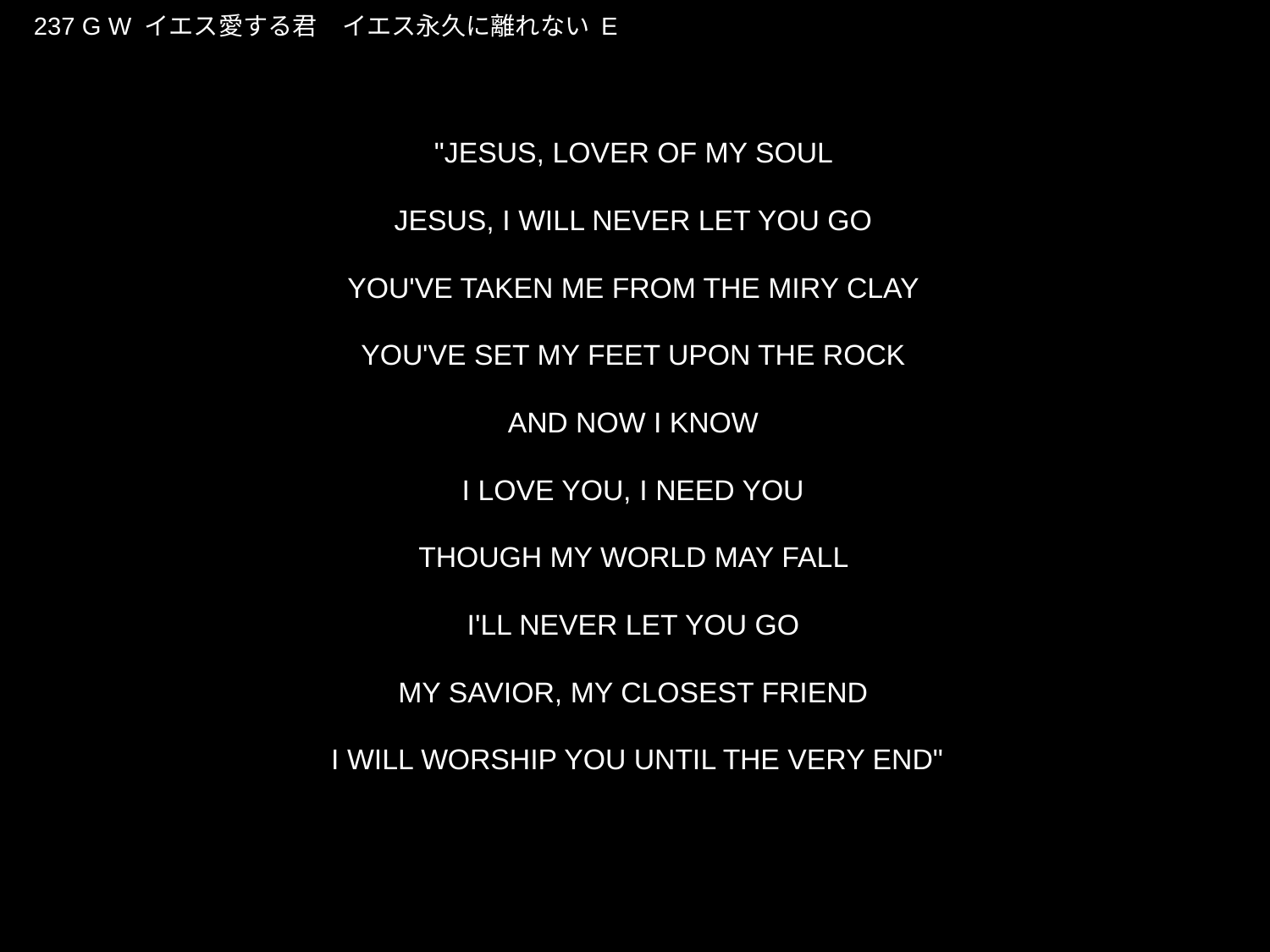

いえすあいするきみいえすとわにはなれない
★W
237 G W イエス愛する君　イエス永久に離れない E
★４
"JESUS, LOVER OF MY SOUL
JESUS, I WILL NEVER LET YOU GO
YOU'VE TAKEN ME FROM THE MIRY CLAY
YOU'VE SET MY FEET UPON THE ROCK
AND NOW I KNOW
I LOVE YOU, I NEED YOU
THOUGH MY WORLD MAY FALL
I'LL NEVER LET YOU GO
MY SAVIOR, MY CLOSEST FRIEND
I WILL WORSHIP YOU UNTIL THE VERY END"